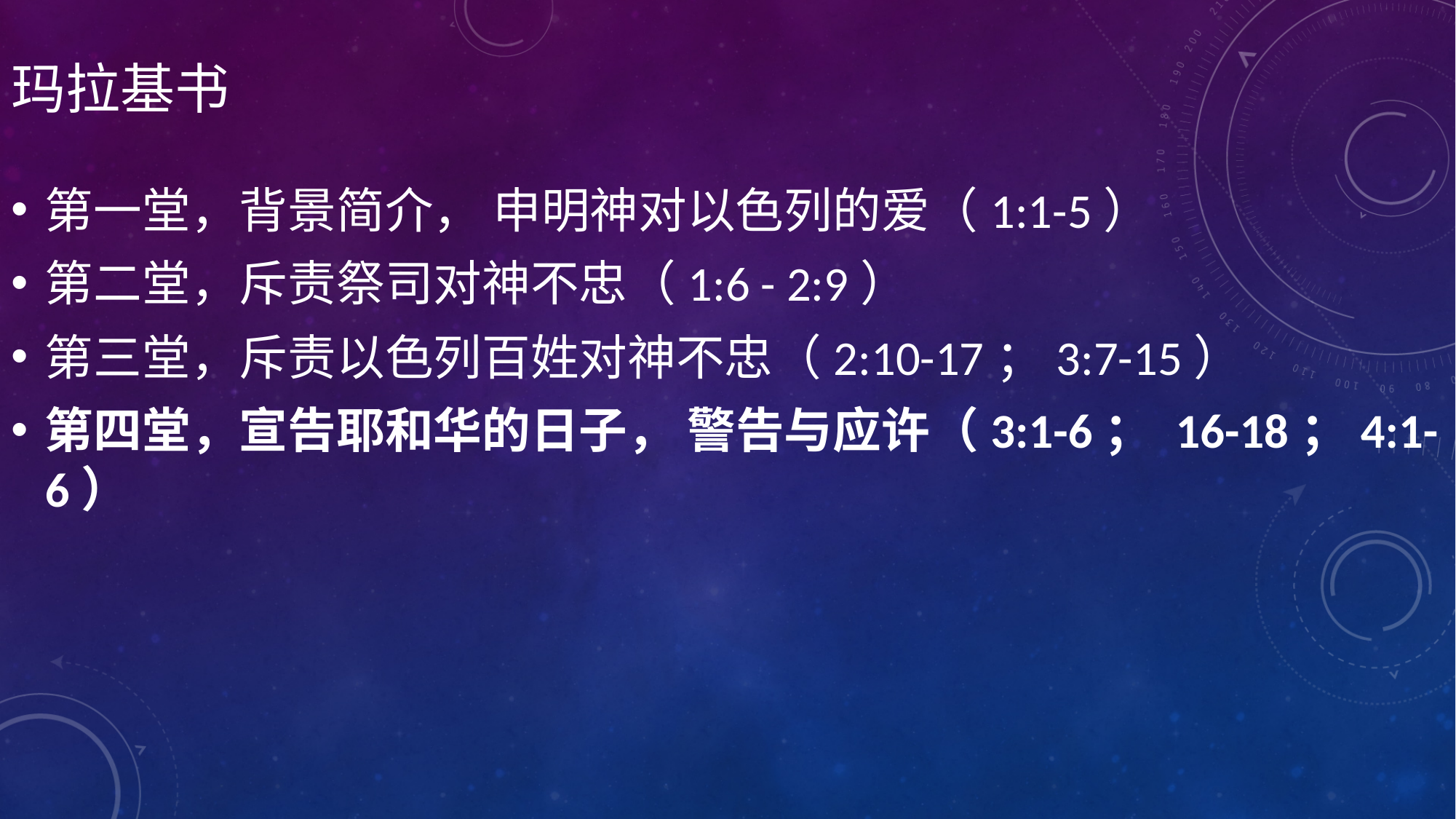

# 玛拉基书
第一堂，背景简介， 申明神对以色列的爱（1:1-5）
第二堂，斥责祭司对神不忠（1:6 - 2:9）
第三堂，斥责以色列百姓对神不忠（2:10-17；3:7-15）
第四堂，宣告耶和华的日子， 警告与应许（3:1-6； 16-18；4:1-6）